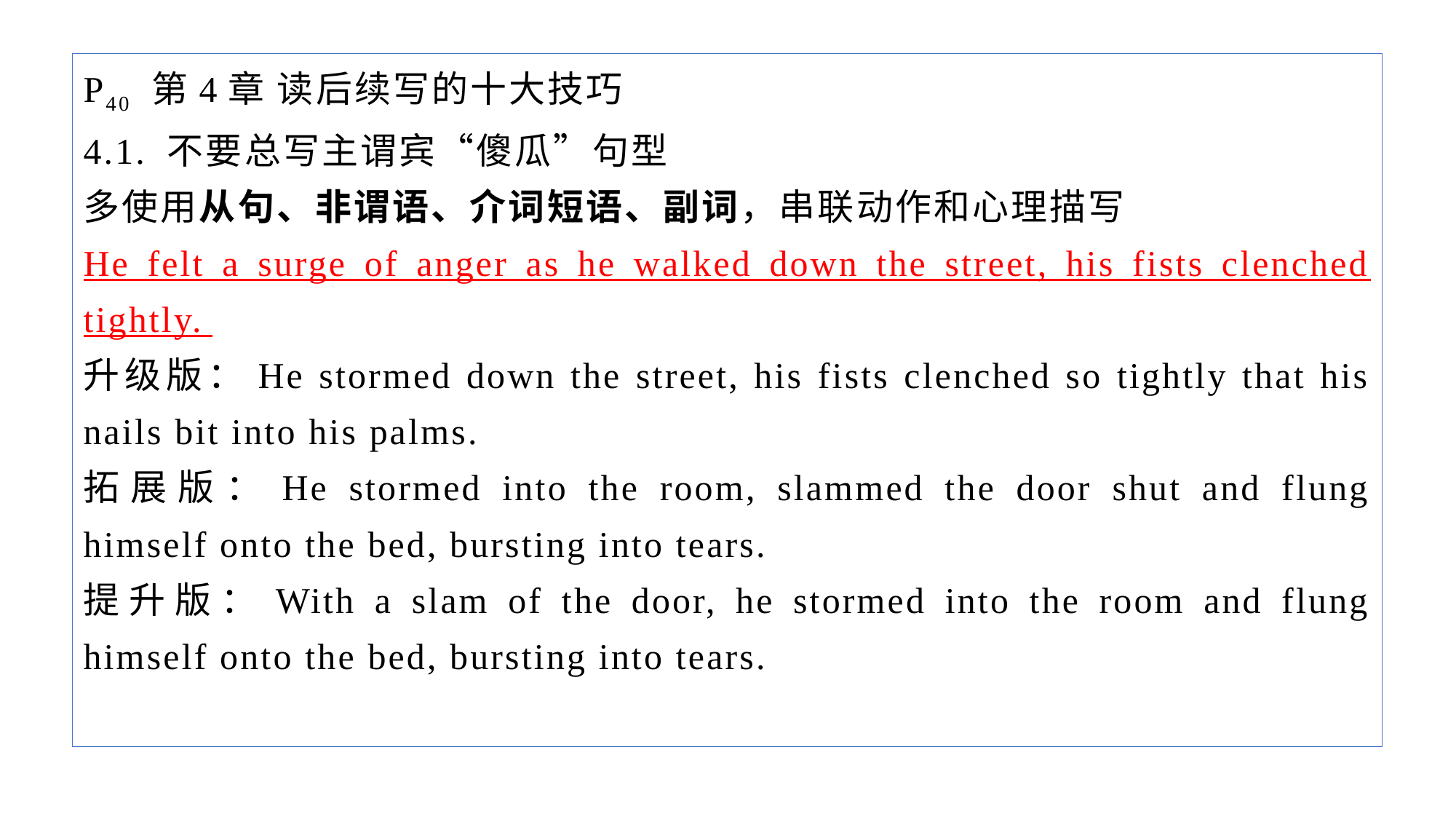

P40 第4章 读后续写的十大技巧
4.1. 不要总写主谓宾“傻瓜”句型
多使用从句、非谓语、介词短语、副词，串联动作和心理描写
He felt a surge of anger as he walked down the street, his fists clenched tightly.
升级版：He stormed down the street, his fists clenched so tightly that his nails bit into his palms.
拓展版：He stormed into the room, slammed the door shut and flung himself onto the bed, bursting into tears.
提升版：With a slam of the door, he stormed into the room and flung himself onto the bed, bursting into tears.